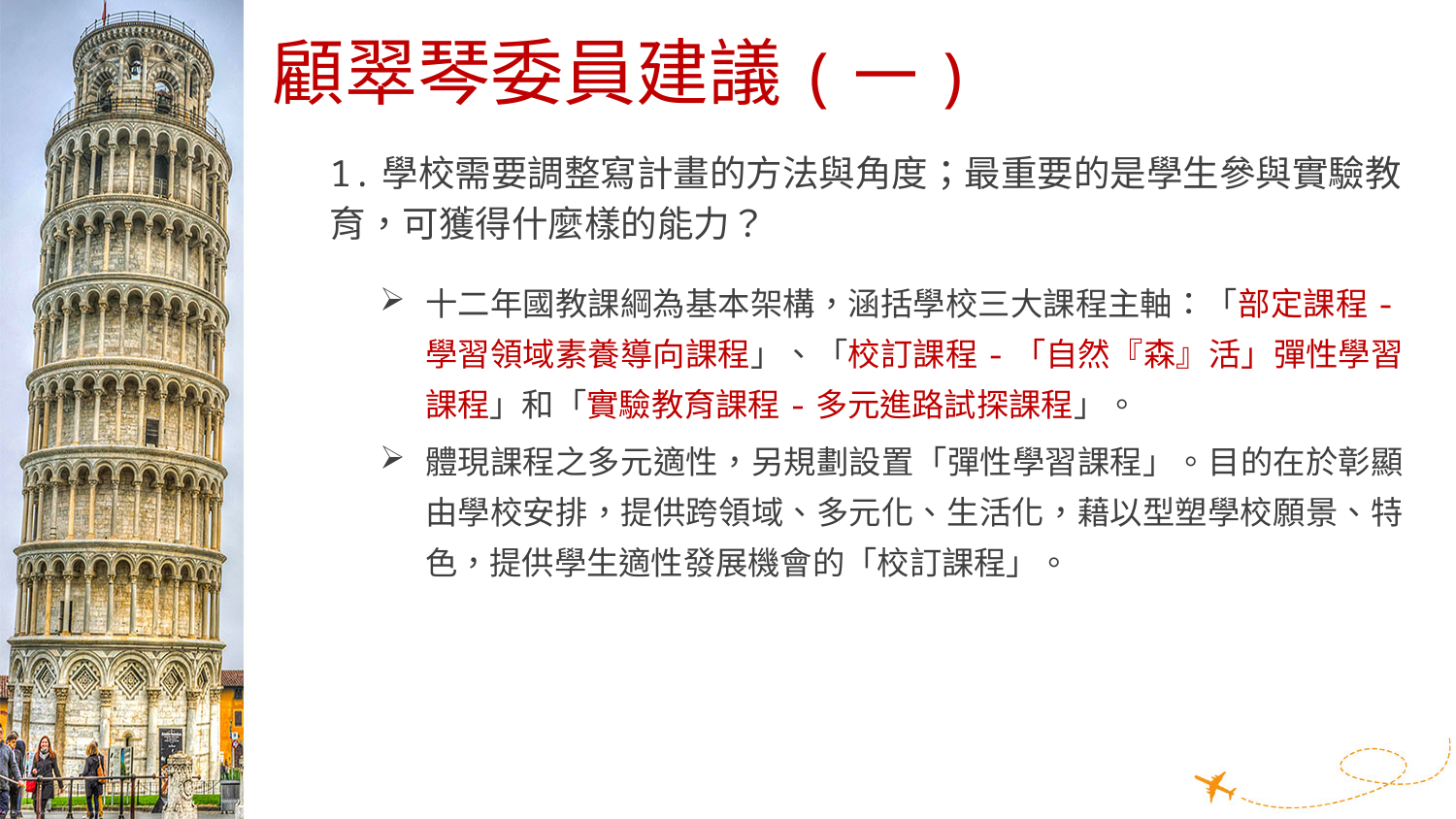

# 顧翠琴委員建議(一)
1.學校需要調整寫計畫的方法與角度；最重要的是學生參與實驗教育，可獲得什麼樣的能力？
十二年國教課綱為基本架構，涵括學校三大課程主軸：「部定課程-學習領域素養導向課程」、「校訂課程-「自然『森』活」彈性學習課程」和「實驗教育課程-多元進路試探課程」。
體現課程之多元適性，另規劃設置「彈性學習課程」。目的在於彰顯由學校安排，提供跨領域、多元化、生活化，藉以型塑學校願景、特色，提供學生適性發展機會的「校訂課程」。